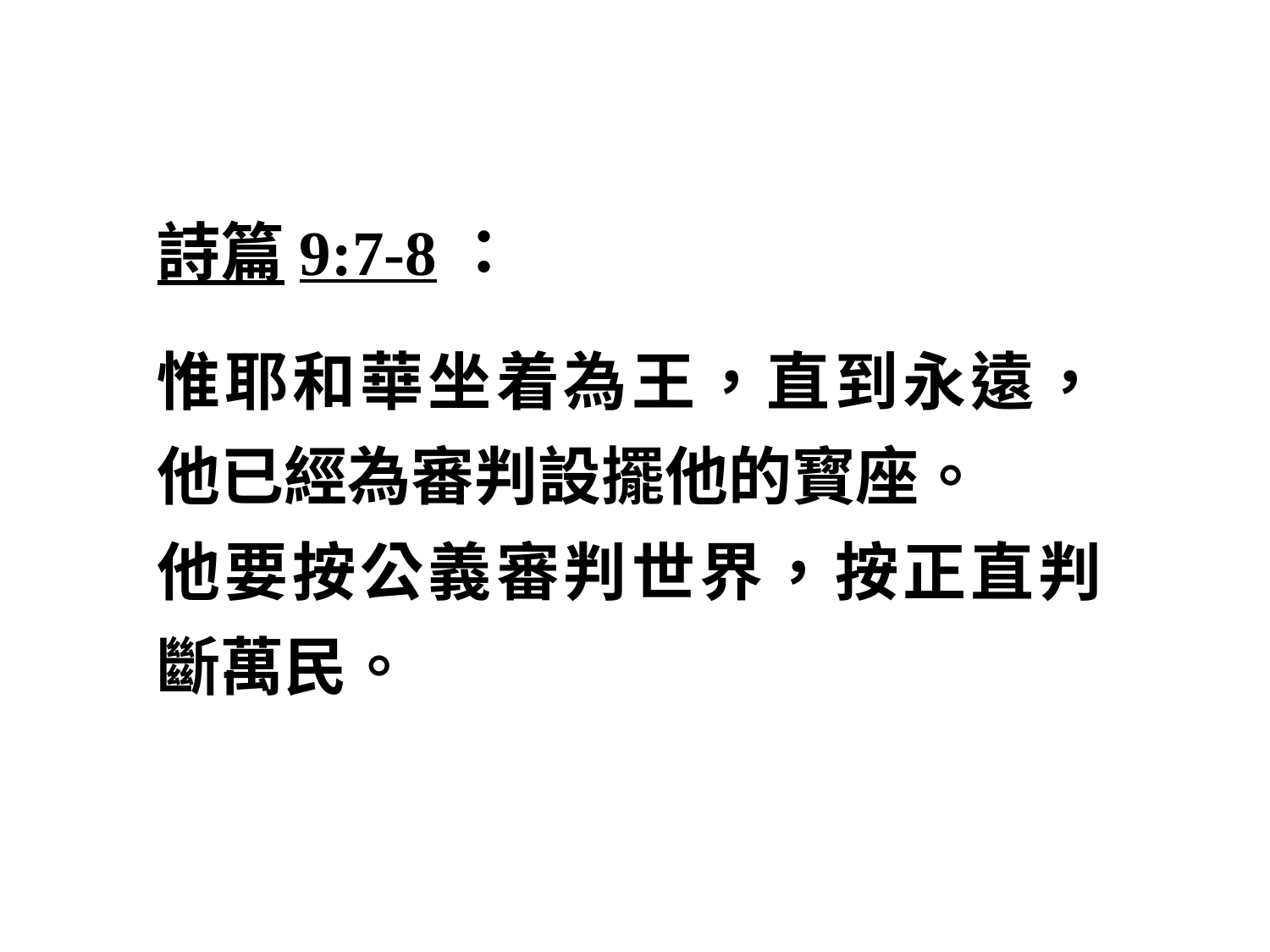

詩篇9:7-8：

惟耶和華坐着為王，直到永遠，他已經為審判設擺他的寳座。
他要按公義審判世界，按正直判斷萬民。